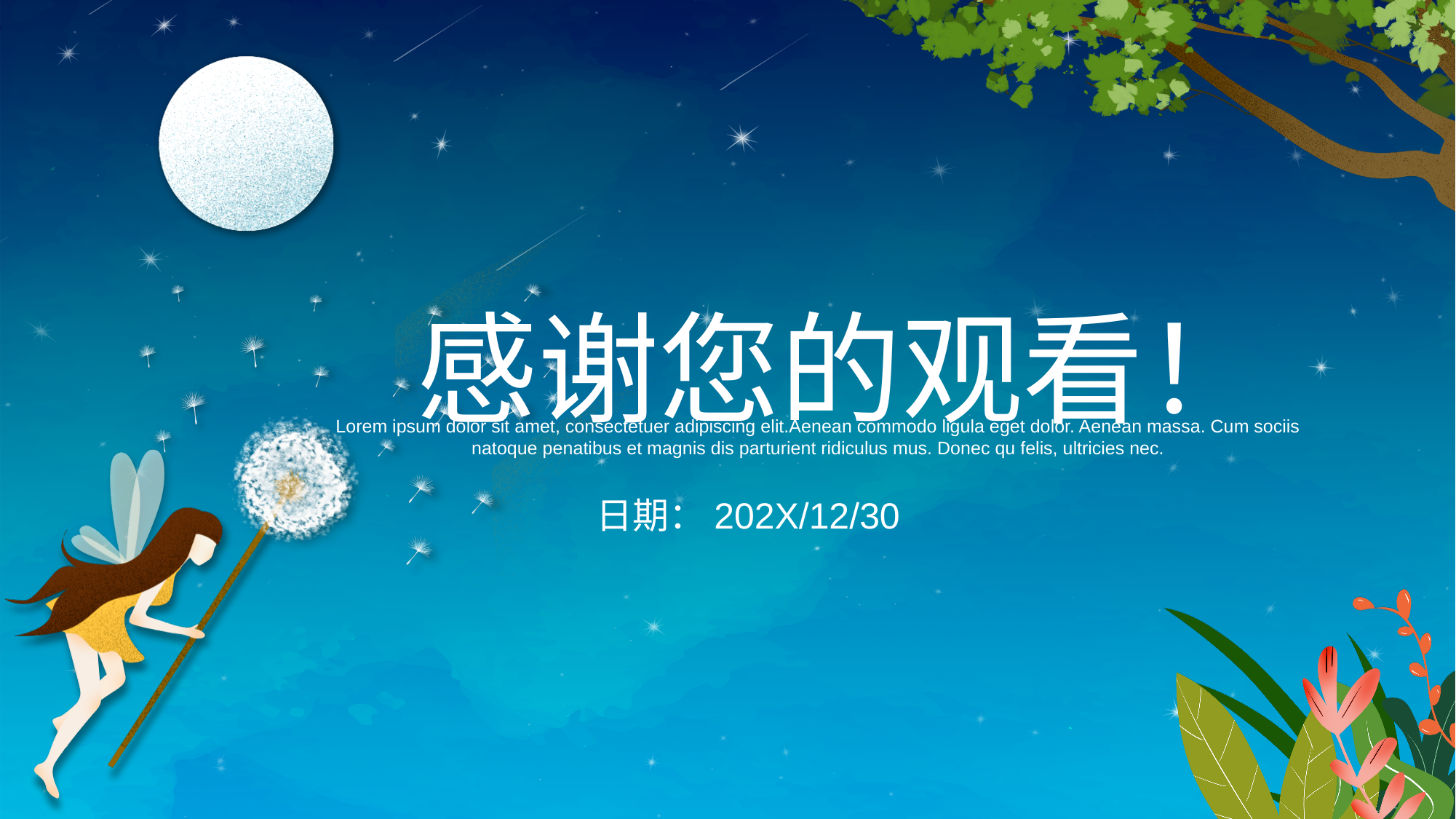

感谢您的观看！
Lorem ipsum dolor sit amet, consectetuer adipiscing elit.Aenean commodo ligula eget dolor. Aenean massa. Cum sociis natoque penatibus et magnis dis parturient ridiculus mus. Donec qu felis, ultricies nec.
    日期：202X/12/30